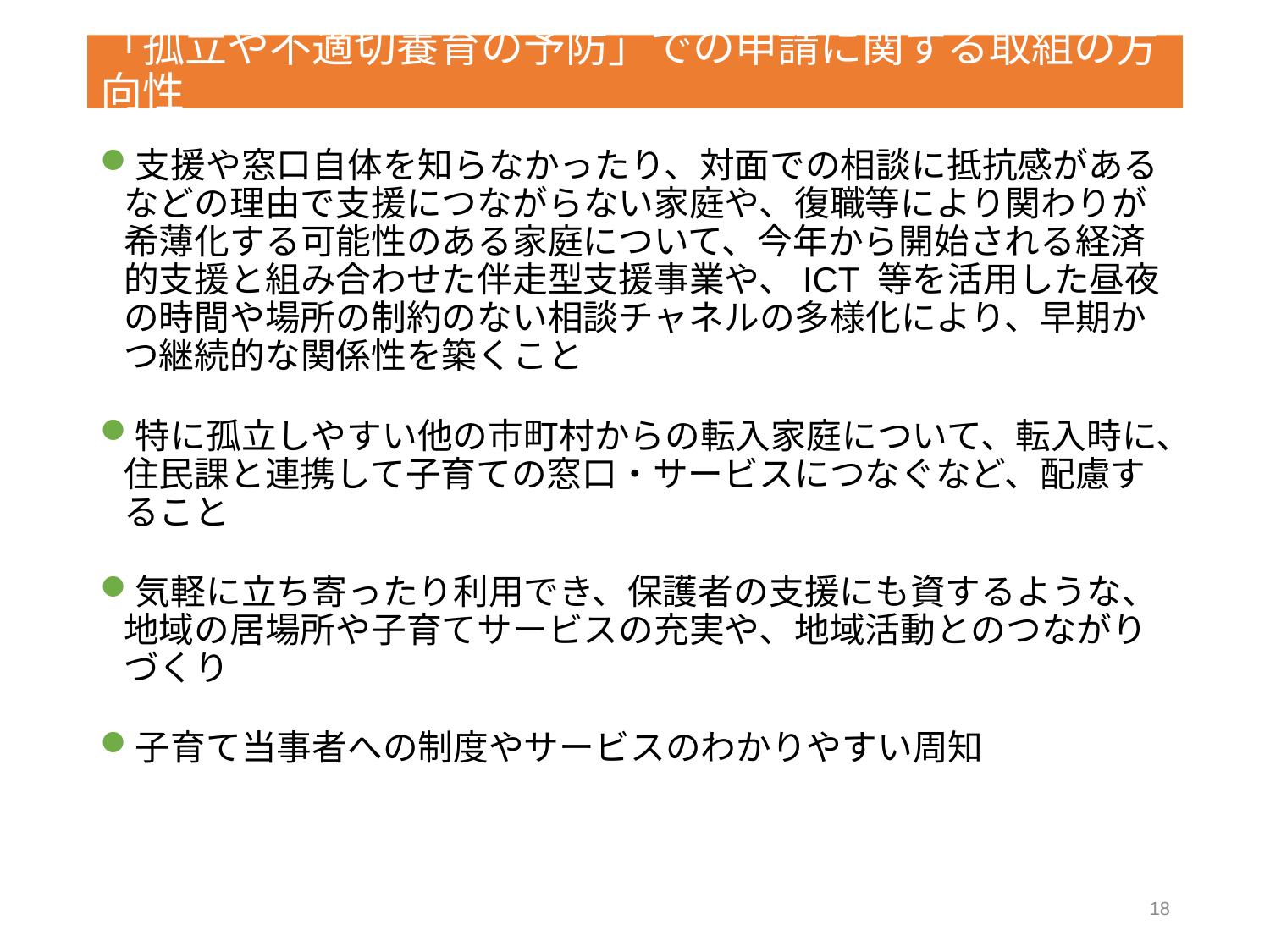

# 「孤立や不適切養育の予防」での申請に関する取組の方向性
支援や窓口自体を知らなかったり、対面での相談に抵抗感があるなどの理由で支援につながらない家庭や、復職等により関わりが希薄化する可能性のある家庭について、今年から開始される経済的支援と組み合わせた伴走型支援事業や、ICT 等を活用した昼夜の時間や場所の制約のない相談チャネルの多様化により、早期かつ継続的な関係性を築くこと

特に孤立しやすい他の市町村からの転入家庭について、転入時に、住民課と連携して子育ての窓口・サービスにつなぐなど、配慮すること

気軽に立ち寄ったり利用でき、保護者の支援にも資するような、地域の居場所や子育てサービスの充実や、地域活動とのつながりづくり

子育て当事者への制度やサービスのわかりやすい周知
18